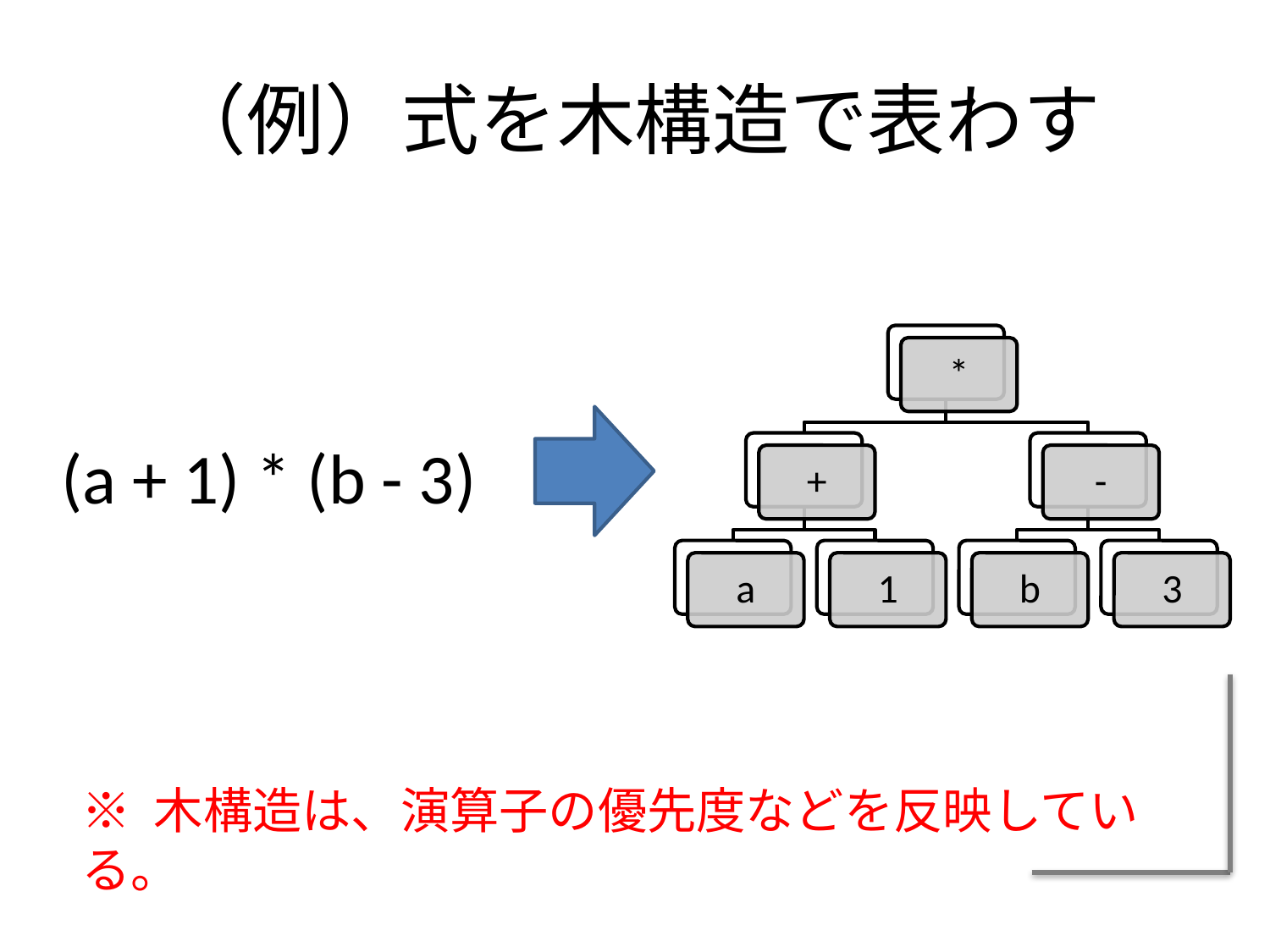

# （例）式を木構造で表わす
*
+
a
1
-
b
3

(a + 1) * (b - 3)
※ 木構造は、演算子の優先度などを反映している。